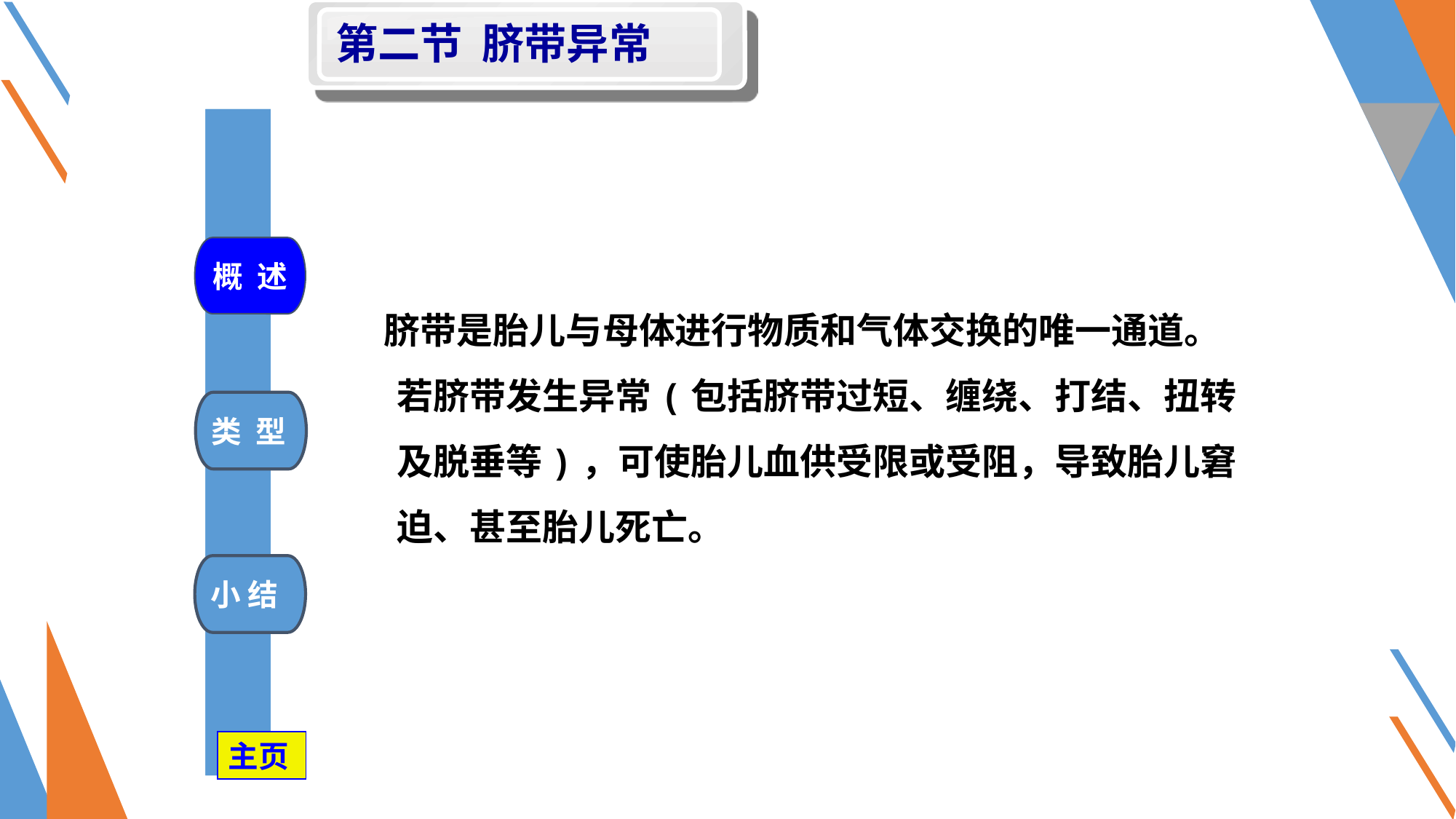

第二节  脐带异常

概  述
   脐带是胎儿与母体进行物质和气体交换的唯一通道。若脐带发生异常(包括脐带过短、缠绕、打结、扭转及脱垂等)，可使胎儿血供受限或受阻，导致胎儿窘迫、甚至胎儿死亡。
类  型
小 结
主页